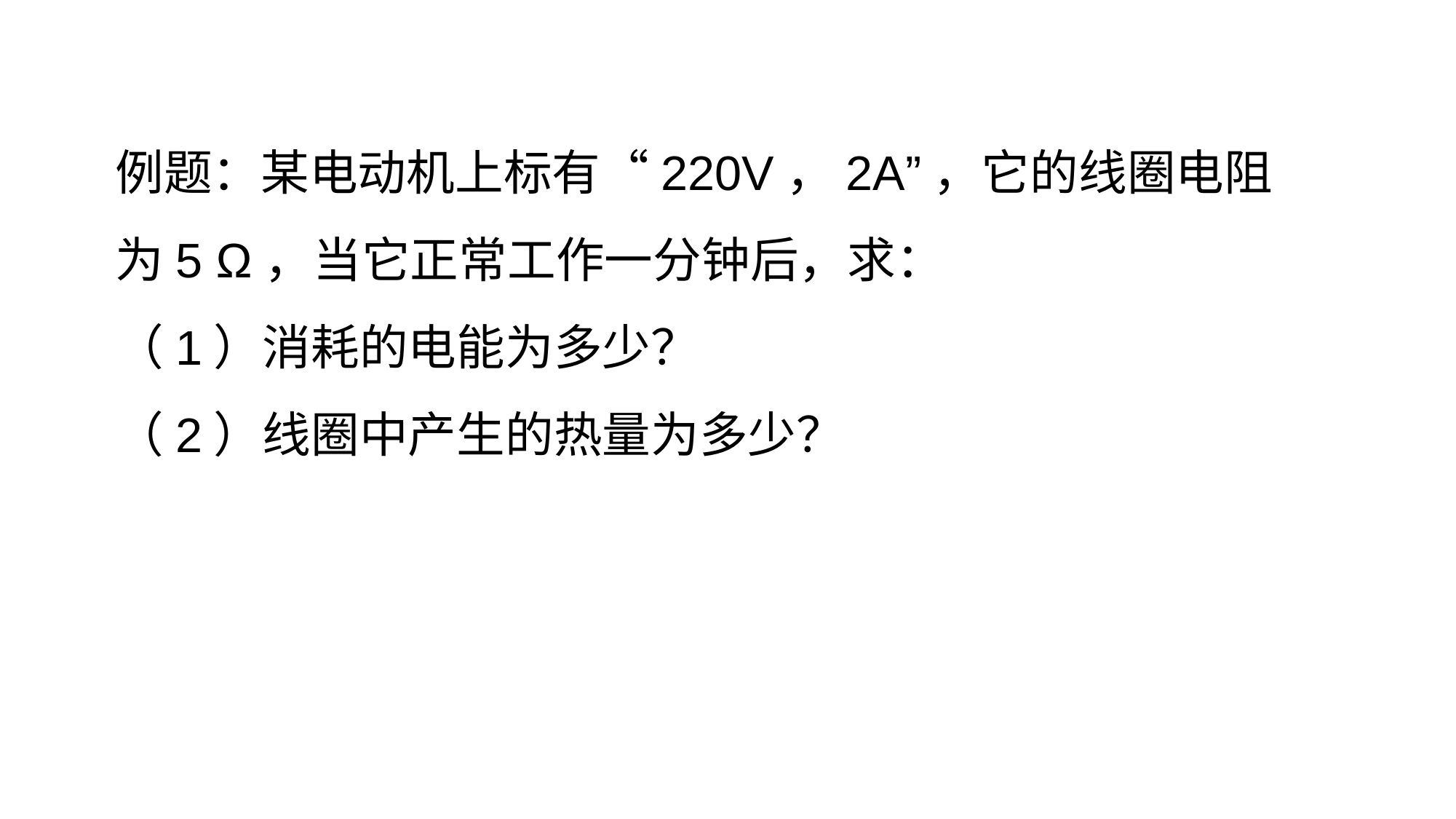

例题：某电动机上标有“220V，2A”，它的线圈电阻为5 Ω，当它正常工作一分钟后，求：
（1）消耗的电能为多少？
（2）线圈中产生的热量为多少？